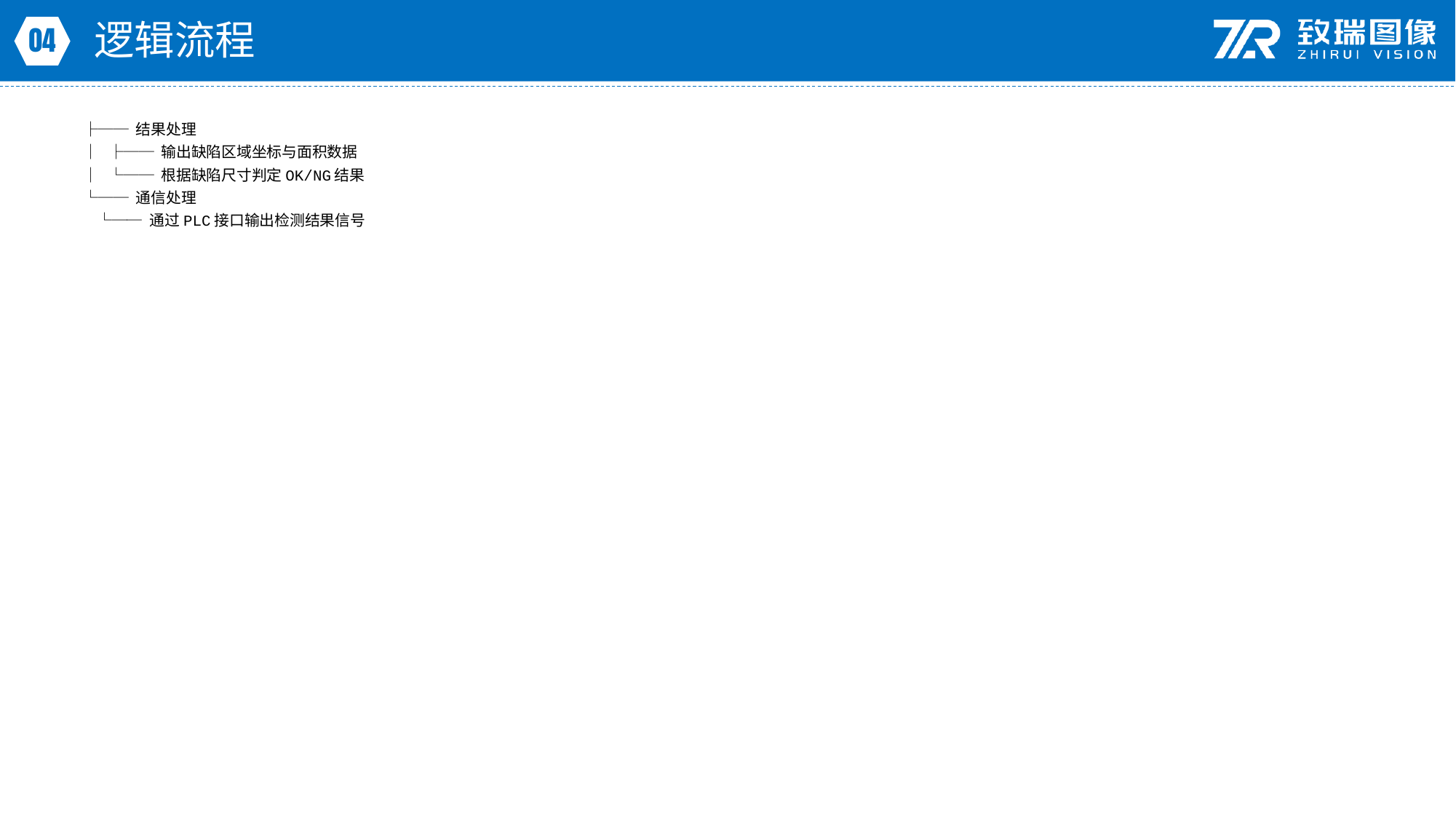

逻辑流程
04

├── 结果处理
│   ├── 输出缺陷区域坐标与面积数据
│   └── 根据缺陷尺寸判定OK/NG结果
└── 通信处理
    └── 通过PLC接口输出检测结果信号